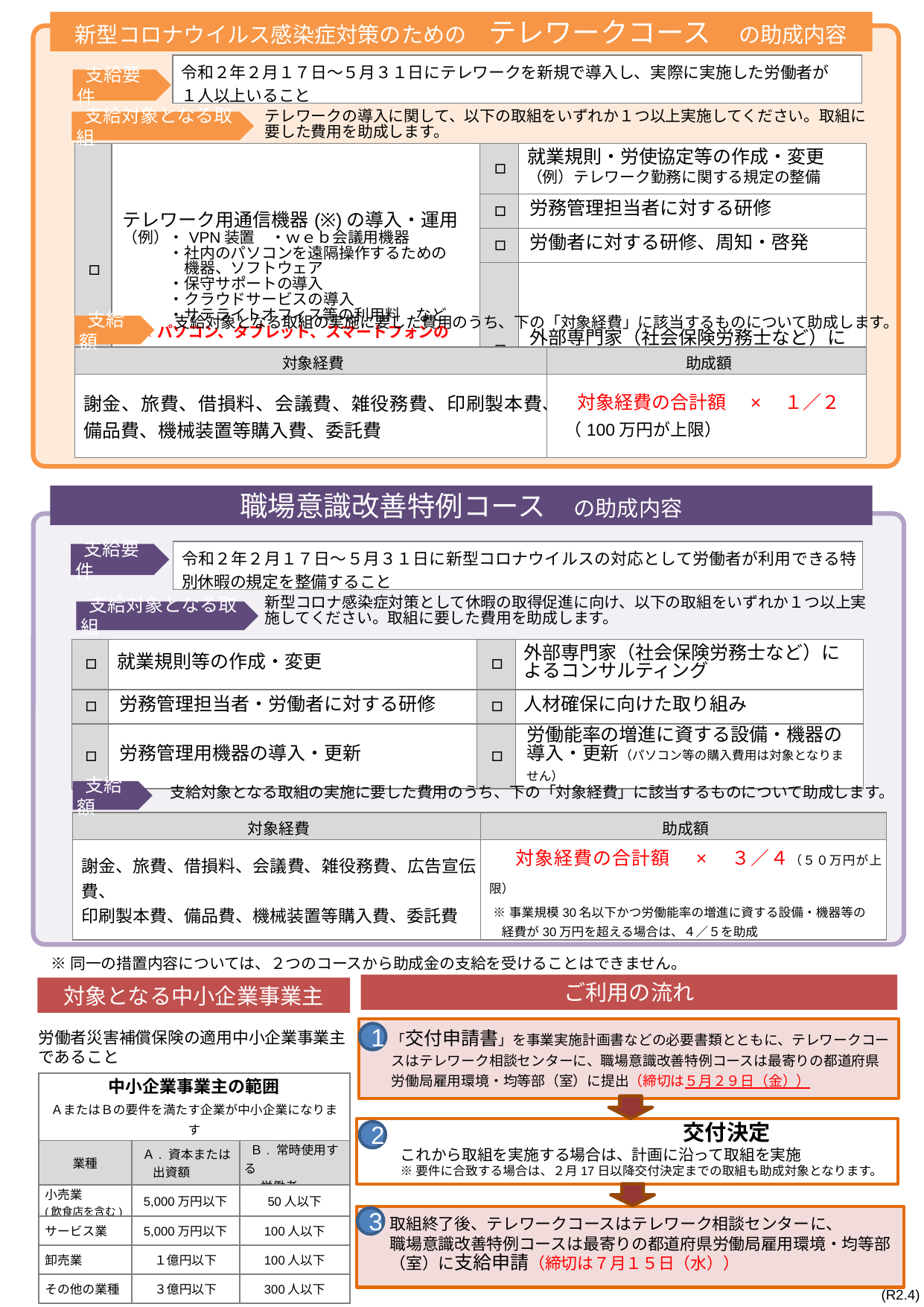

新型コロナウイルス感染症対策のための　テレワークコース　の助成内容

| 令和２年２月１７日～５月３１日にテレワークを新規で導入し、実際に実施した労働者が １人以上いること |
| --- |
 支給要件
テレワークの導入に関して、以下の取組をいずれか１つ以上実施してください。取組に要した費用を助成します。
 支給対象となる取組
| □ | テレワーク用通信機器(※)の導入・運用 （例）・VPN装置　・ｗｅｂ会議用機器 　　　・社内のパソコンを遠隔操作するための 　　　　機器、ソフトウェア 　　　・保守サポートの導入 　　　・クラウドサービスの導入 　　　・サテライトオフィス等の利用料　など 　※ パソコン、タブレット、スマートフォンの　　 　 　購入費用は対象となりません | □ | 就業規則・労使協定等の作成・変更 （例）テレワーク勤務に関する規定の整備 |
| --- | --- | --- | --- |
|  |  | □ | 労務管理担当者に対する研修 |
|  |  | □ | 労働者に対する研修、周知・啓発 |
|  |  | □ | 外部専門家（社会保険労務士など）によるコンサルティング |
支給対象となる取組の実施に要した費用のうち、下の「対象経費」に該当するものについて助成します。
 支給額
| 対象経費 | 助成額 |
| --- | --- |
| 謝金、旅費、借損料、会議費、雑役務費、印刷製本費、 備品費、機械装置等購入費、委託費 | 対象経費の合計額　×　１／２ （100万円が上限） |
職場意識改善特例コース　の助成内容

| 令和２年２月１７日～５月３１日に新型コロナウイルスの対応として労働者が利用できる特別休暇の規定を整備すること |
| --- |
 支給要件
新型コロナ感染症対策として休暇の取得促進に向け、以下の取組をいずれか１つ以上実施してください。取組に要した費用を助成します。
 支給対象となる取組
| □ | 就業規則等の作成・変更 | □ | 外部専門家（社会保険労務士など）によるコンサルティング |
| --- | --- | --- | --- |
| □ | 労務管理担当者・労働者に対する研修 | □ | 人材確保に向けた取り組み |
| □ | 労務管理用機器の導入・更新 | □ | 労働能率の増進に資する設備・機器の導入・更新（パソコン等の購入費用は対象となりません） |
支給対象となる取組の実施に要した費用のうち、下の「対象経費」に該当するものについて助成します。
 支給額
| 対象経費 | 助成額 |
| --- | --- |
| 謝金、旅費、借損料、会議費、雑役務費、広告宣伝費、 印刷製本費、備品費、機械装置等購入費、委託費 | 対象経費の合計額　×　３／４（５０万円が上限） ※事業規模30名以下かつ労働能率の増進に資する設備・機器等の 　経費が30万円を超える場合は、４／５を助成 |
※同一の措置内容については、２つのコースから助成金の支給を受けることはできません。
ご利用の流れ
対象となる中小企業事業主
「交付申請書」を事業実施計画書などの必要書類とともに、テレワークコースはテレワーク相談センターに、職場意識改善特例コースは最寄りの都道府県
労働局雇用環境・均等部（室）に提出（締切は５月２９日（金））
労働者災害補償保険の適用中小企業事業主であること

1
| 中小企業事業主の範囲 ＡまたはＢの要件を満たす企業が中小企業になります |  |  |
| --- | --- | --- |
| 業種 | Ａ. 資本または 出資額 | Ｂ. 常時使用する 労働者 |
| 小売業 (飲食店を含む) | 5,000万円以下 | 50人以下 |
| サービス業 | 5,000万円以下 | 100人以下 |
| 卸売業 | １億円以下 | 100人以下 |
| その他の業種 | ３億円以下 | 300人以下 |

　　　　　　　　　　　　　交付決定
これから取組を実施する場合は、計画に沿って取組を実施
※要件に合致する場合は、２月17日以降交付決定までの取組も助成対象となります。
2

取組終了後、テレワークコースはテレワーク相談センターに、
職場意識改善特例コースは最寄りの都道府県労働局雇用環境・均等部（室）に支給申請（締切は７月１５日（水））

3
(R2.4)